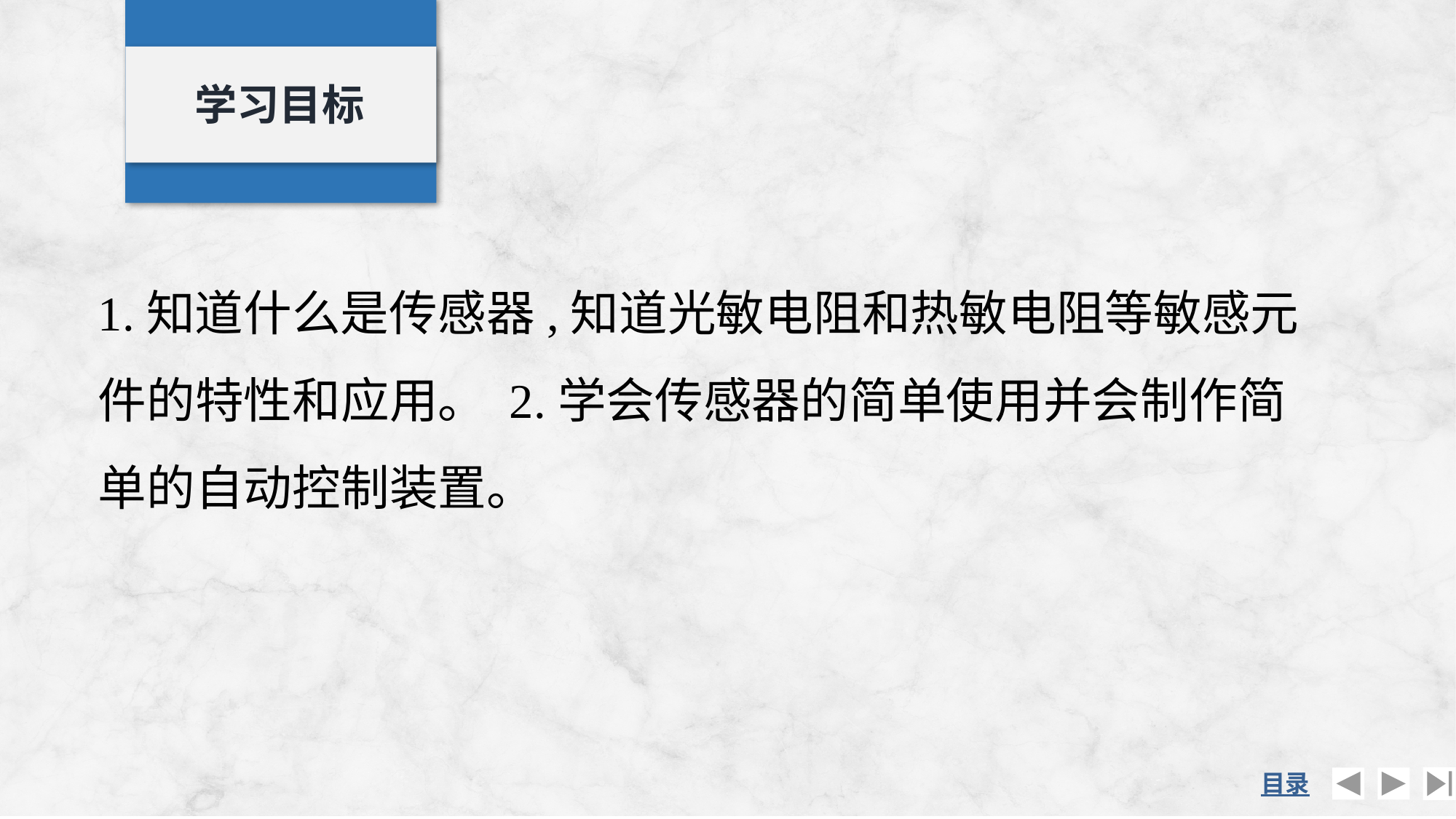

学习目标
1.知道什么是传感器,知道光敏电阻和热敏电阻等敏感元件的特性和应用。 2.学会传感器的简单使用并会制作简单的自动控制装置。